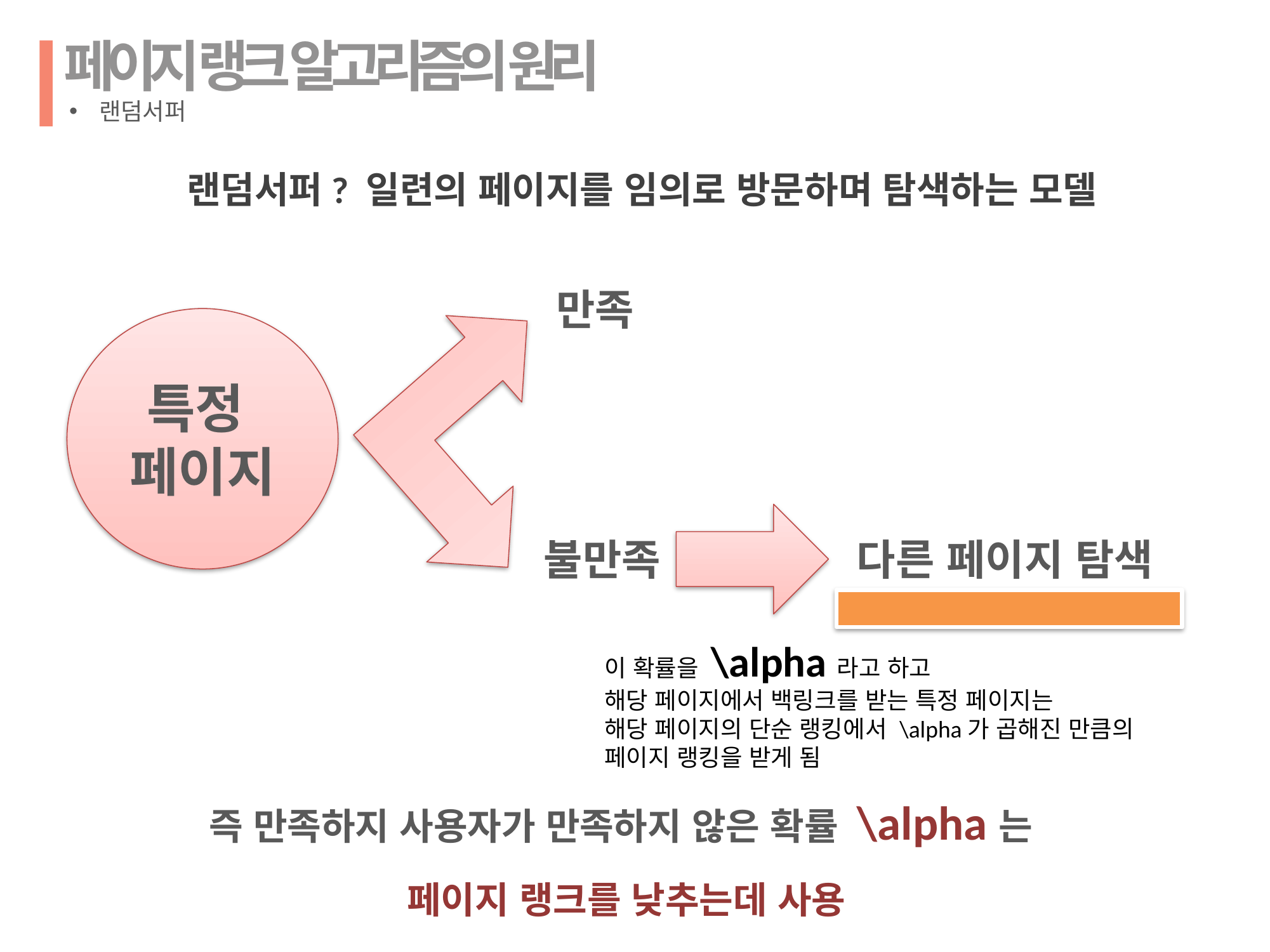

페이지 랭크 알고리즘의 원리
랜덤서퍼

랜덤서퍼? 일련의 페이지를 임의로 방문하며 탐색하는 모델
만족
특정
페이지

다른 페이지 탐색
불만족

이 확률을 \alpha라고 하고
해당 페이지에서 백링크를 받는 특정 페이지는
해당 페이지의 단순 랭킹에서 \alpha가 곱해진 만큼의 페이지 랭킹을 받게 됨
즉 만족하지 사용자가 만족하지 않은 확률 \alpha는
페이지 랭크를 낮추는데 사용